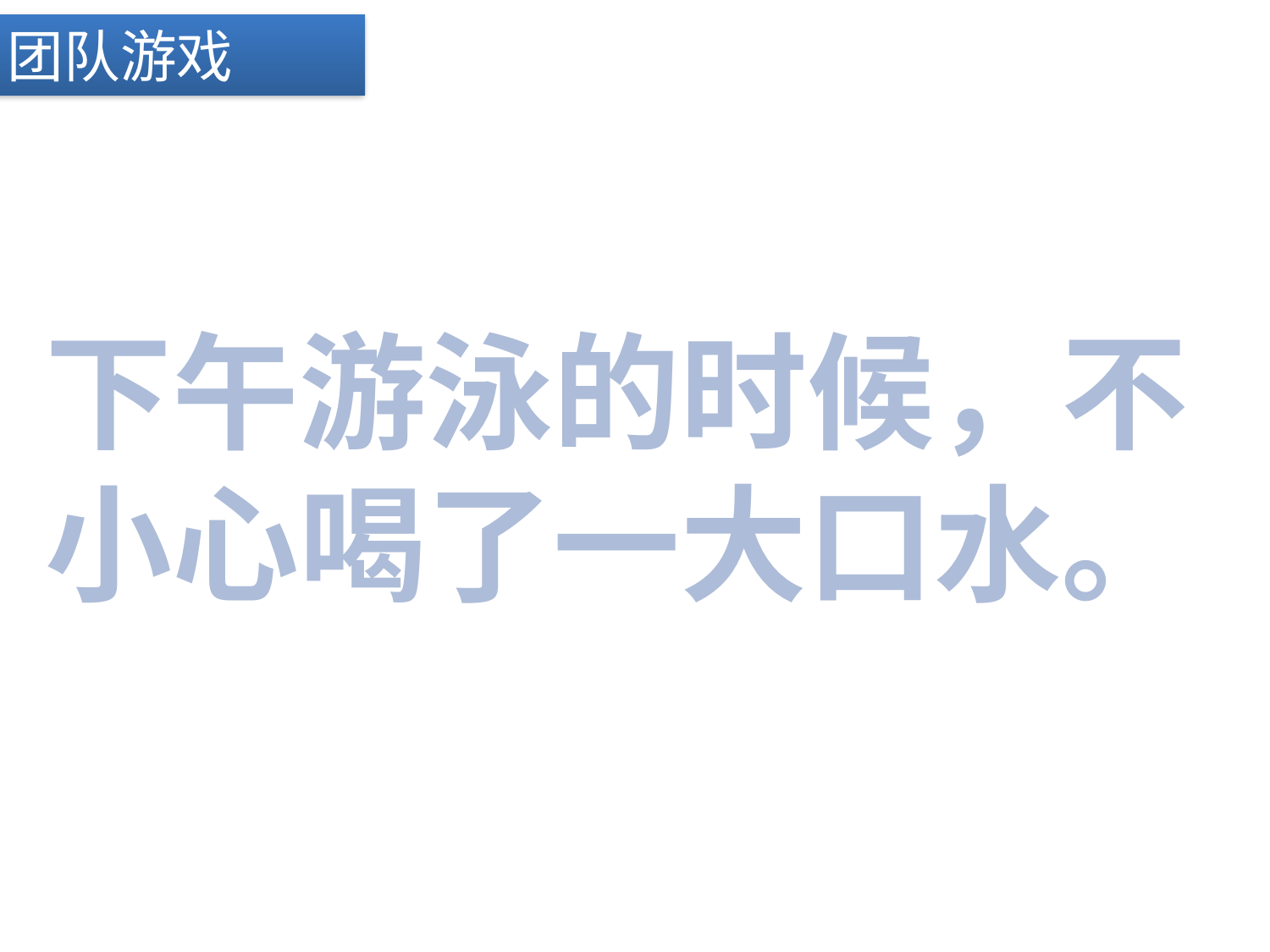

团队游戏
下午游泳的时候，不小心喝了一大口水。
第  40 / 40 页